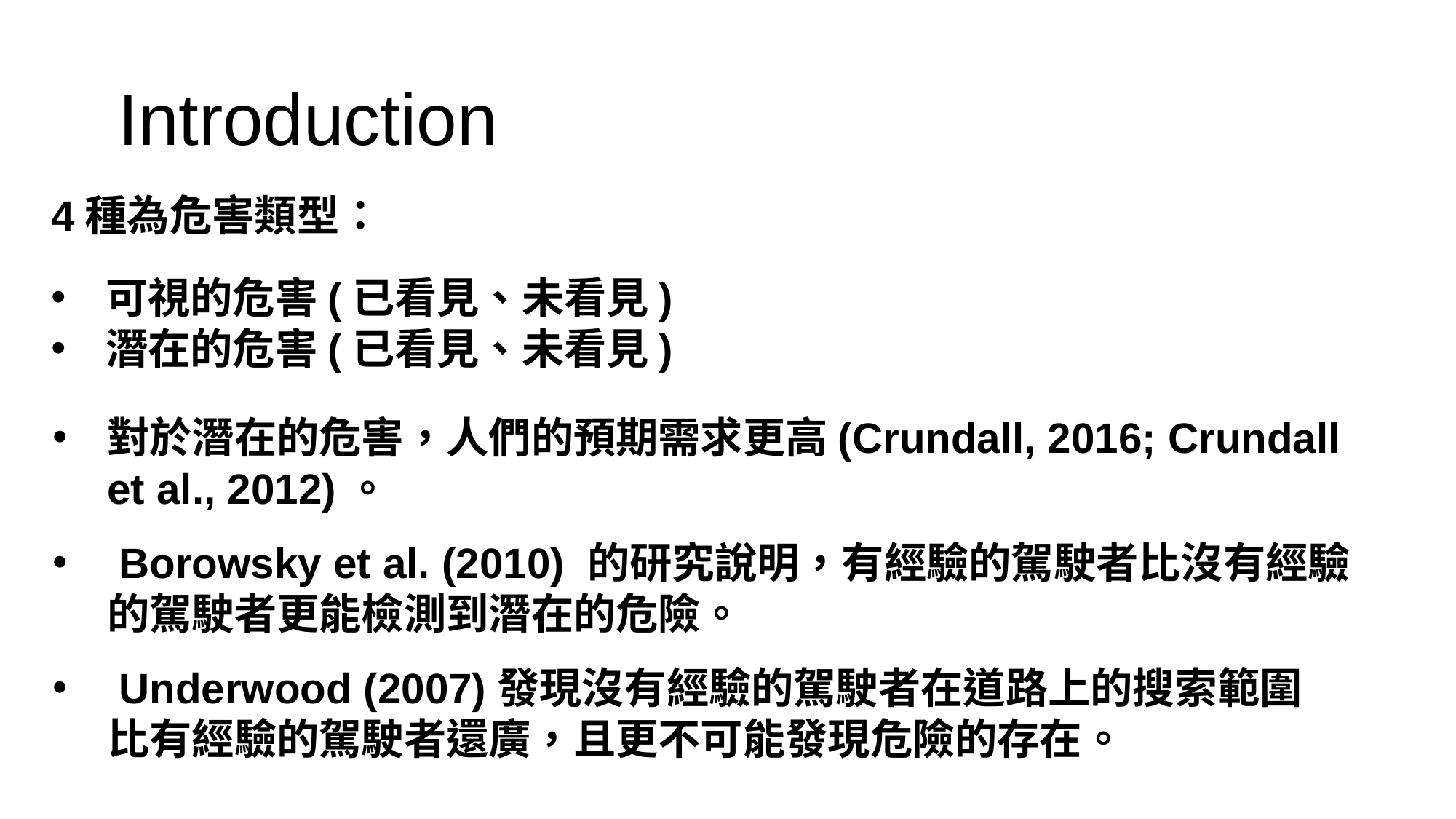

Introduction
4種為危害類型：
可視的危害(已看見、未看見)
潛在的危害(已看見、未看見)
對於潛在的危害，人們的預期需求更高(Crundall, 2016; Crundall et al., 2012)。
 Borowsky et al. (2010) 的研究說明，有經驗的駕駛者比沒有經驗的駕駛者更能檢測到潛在的危險。
 Underwood (2007)發現沒有經驗的駕駛者在道路上的搜索範圍比有經驗的駕駛者還廣，且更不可能發現危險的存在。